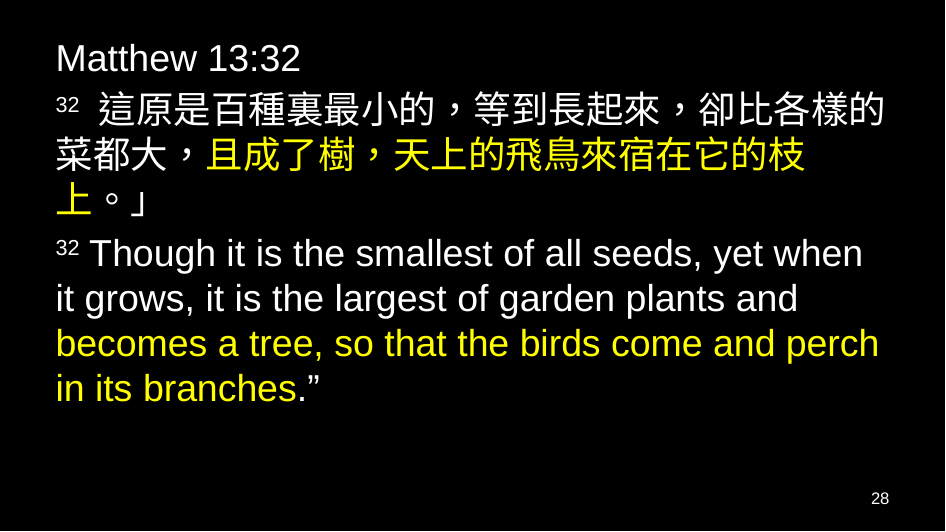

Matthew 13:32
32 這原是百種裏最小的，等到長起來，卻比各樣的菜都大，且成了樹，天上的飛鳥來宿在它的枝上。」
32 Though it is the smallest of all seeds, yet when it grows, it is the largest of garden plants and becomes a tree, so that the birds come and perch in its branches.”

28